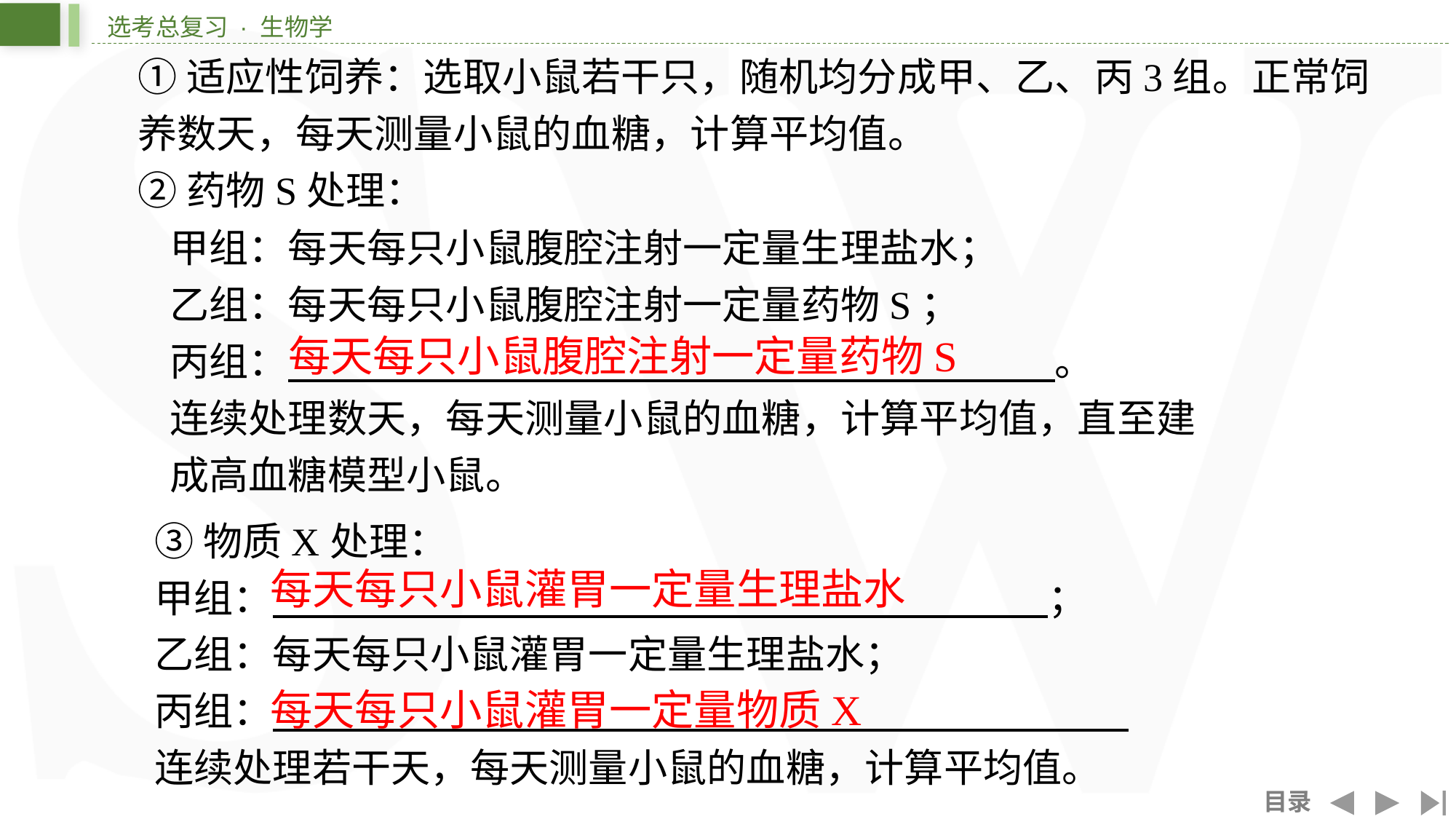

①适应性饲养：选取小鼠若干只，随机均分成甲、乙、丙3组。正常饲养数天，每天测量小鼠的血糖，计算平均值。
②药物S处理：
甲组：每天每只小鼠腹腔注射一定量生理盐水；
乙组：每天每只小鼠腹腔注射一定量药物S；
丙组：                                                                                      。
连续处理数天，每天测量小鼠的血糖，计算平均值，直至建
成高血糖模型小鼠。
每天每只小鼠腹腔注射一定量药物S
③物质X处理：
甲组：                                                                                       ；
乙组：每天每只小鼠灌胃一定量生理盐水；
丙组：                                                                                                ⁠
连续处理若干天，每天测量小鼠的血糖，计算平均值。
每天每只小鼠灌胃一定量生理盐水
每天每只小鼠灌胃一定量物质X